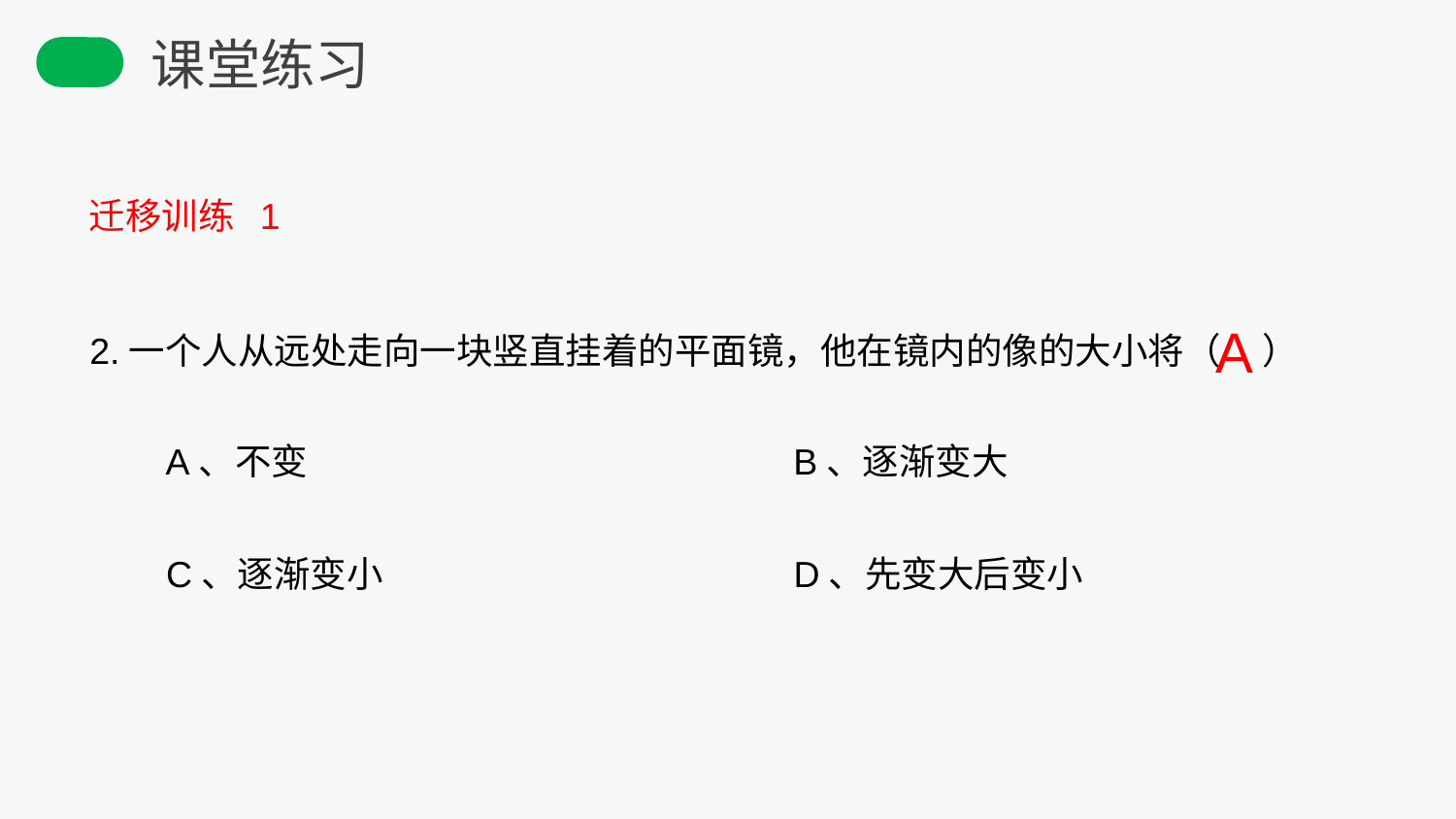

课堂练习
迁移训练  1
A
2.一个人从远处走向一块竖直挂着的平面镜，他在镜内的像的大小将（     ）
A、不变
B、逐渐变大
C、逐渐变小
D、先变大后变小